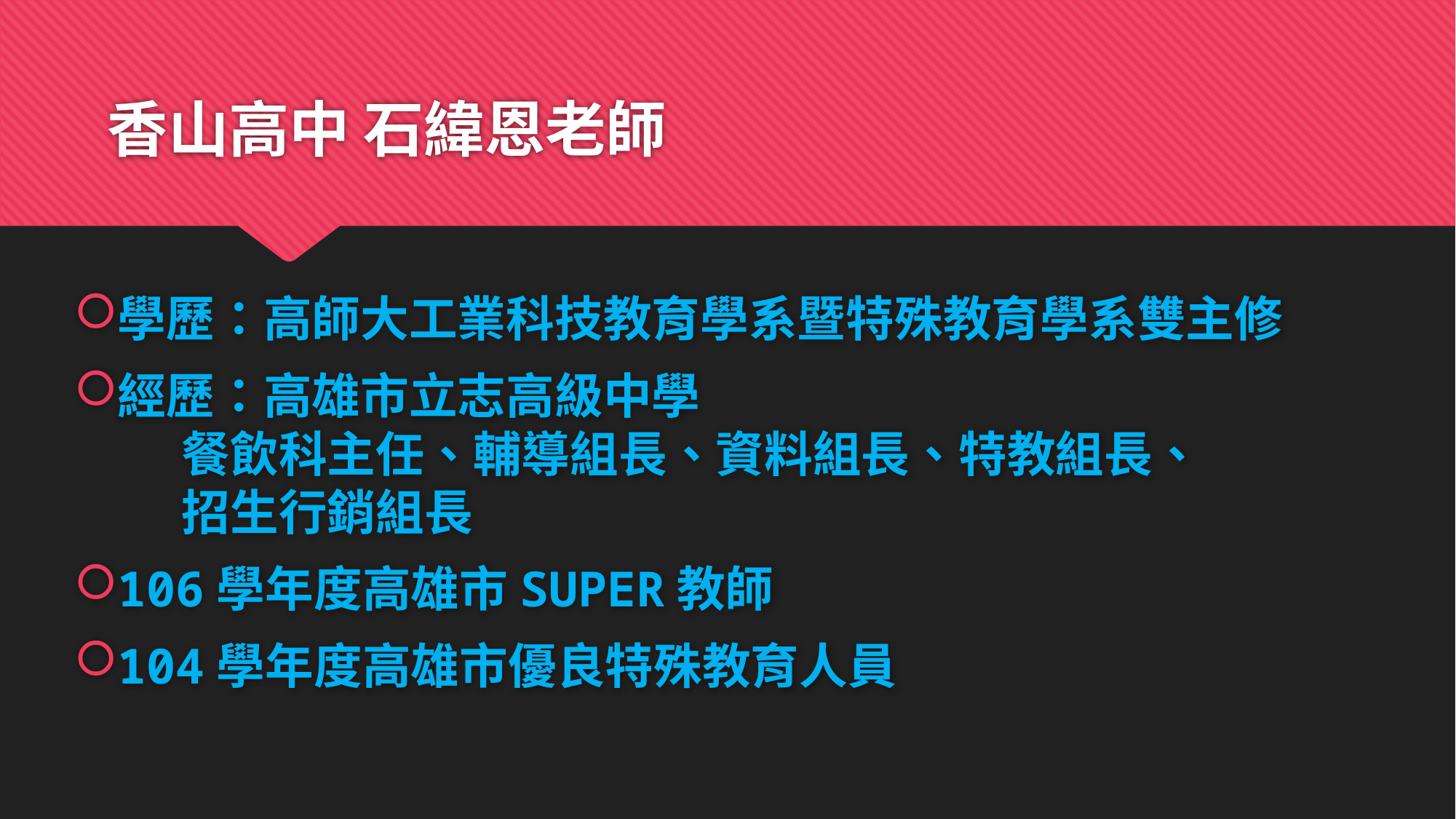

# 香山高中 石緯恩老師
學歷：高師大工業科技教育學系暨特殊教育學系雙主修
經歷：高雄市立志高級中學
      餐飲科主任、輔導組長、資料組長、特教組長、
      招生行銷組長
106學年度高雄市SUPER教師
104學年度高雄市優良特殊教育人員